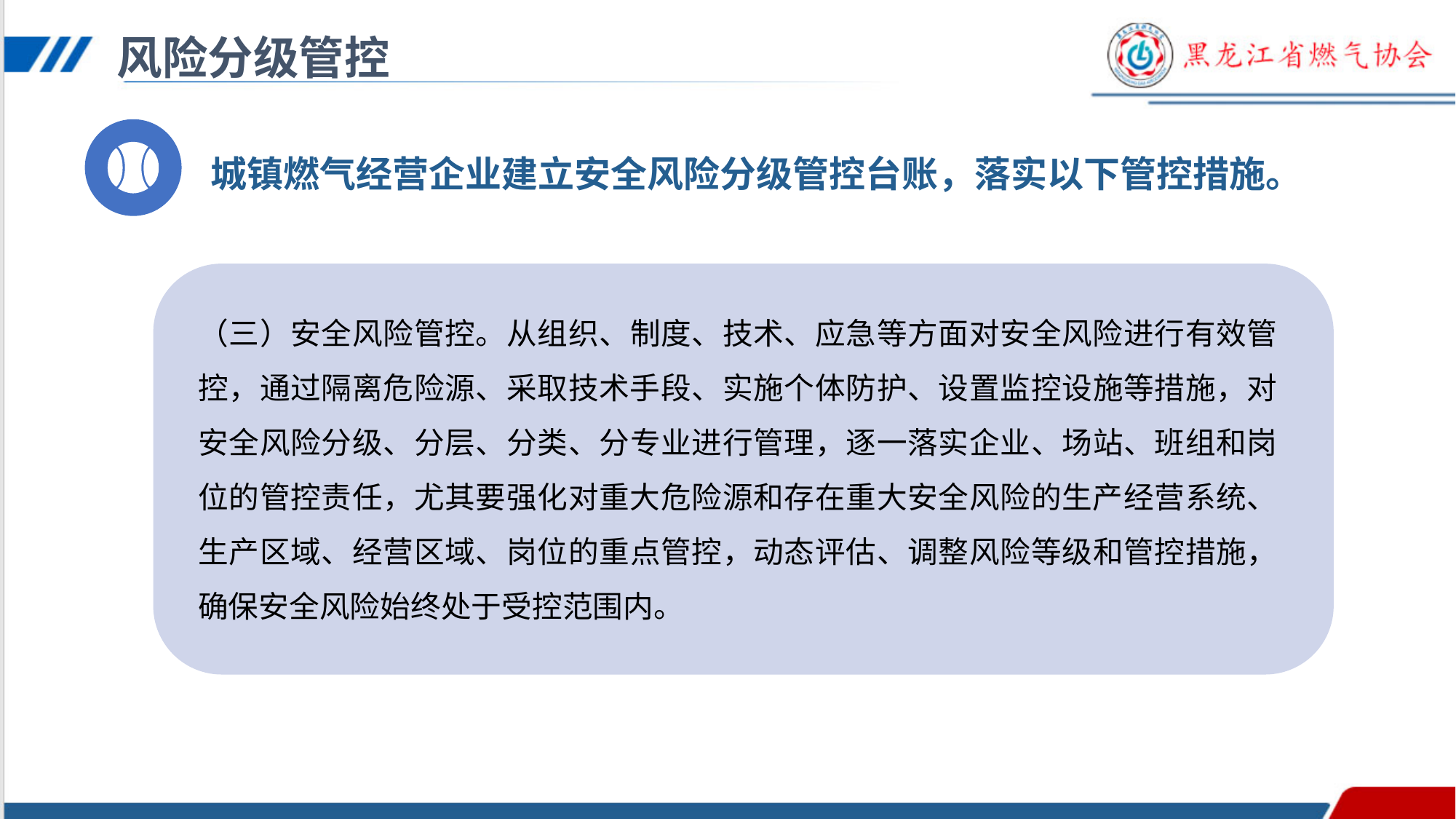

风险分级管控

城镇燃气经营企业建立安全风险分级管控台账，落实以下管控措施。

（三）安全风险管控。从组织、制度、技术、应急等方面对安全风险进行有效管控，通过隔离危险源、采取技术手段、实施个体防护、设置监控设施等措施，对安全风险分级、分层、分类、分专业进行管理，逐一落实企业、场站、班组和岗位的管控责任，尤其要强化对重大危险源和存在重大安全风险的生产经营系统、生产区域、经营区域、岗位的重点管控，动态评估、调整风险等级和管控措施，确保安全风险始终处于受控范围内。